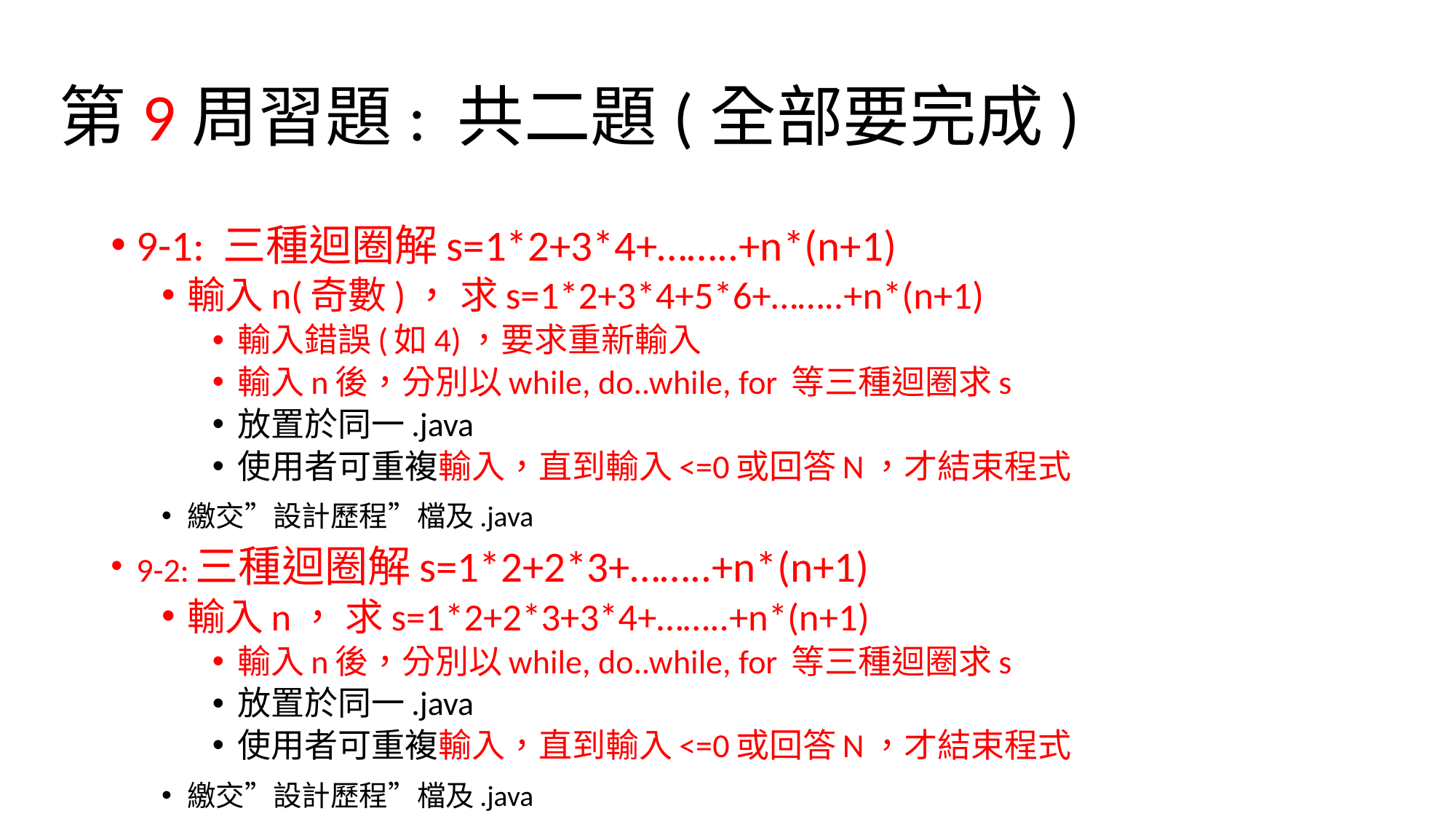

# 第9周習題: 共二題(全部要完成)
9-1: 三種迴圈解s=1*2+3*4+……..+n*(n+1)
輸入n(奇數)， 求s=1*2+3*4+5*6+……..+n*(n+1)
輸入錯誤(如4)，要求重新輸入
輸入n後，分別以while, do..while, for 等三種迴圈求s
放置於同一.java
使用者可重複輸入，直到輸入<=0或回答N，才結束程式題，答錯不出下一題，直到答對為止；   (2)出N題，由user決定題數，每題10分，答錯之題目須於結束時顯示；
繳交”設計歷程”檔及.java
9-2:三種迴圈解s=1*2+2*3+……..+n*(n+1)
輸入n， 求s=1*2+2*3+3*4+……..+n*(n+1)
輸入n後，分別以while, do..while, for 等三種迴圈求s
放置於同一.java
使用者可重複輸入，直到輸入<=0或回答N，才結束程式題，答錯不出下一題，直到答對為止；   (2)出N題，由user決定題數，每題10分，答錯之題目須於結束時顯示；
繳交”設計歷程”檔及.java